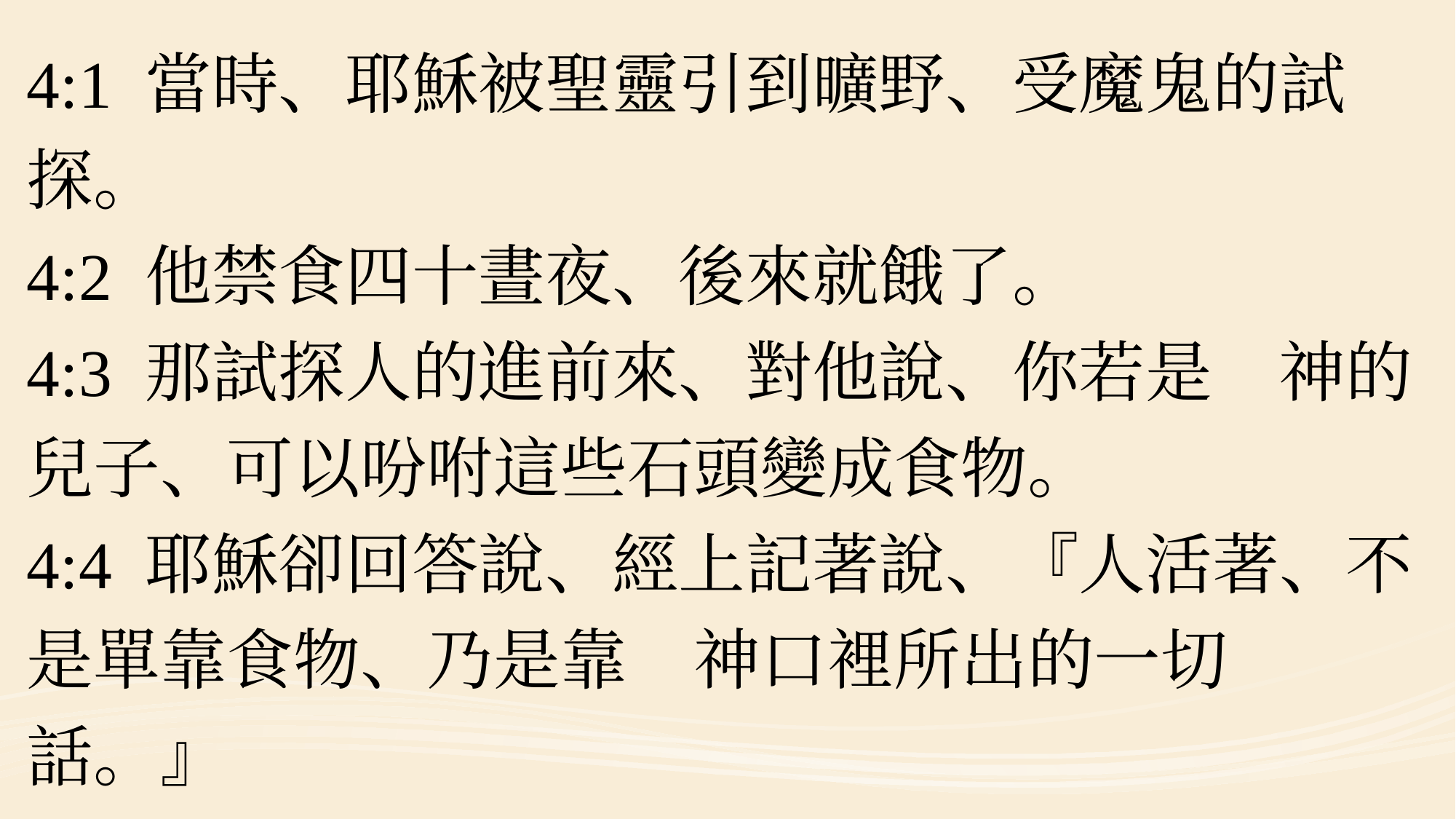

#
4:1 當時、耶穌被聖靈引到曠野、受魔鬼的試探。
4:2 他禁食四十晝夜、後來就餓了。
4:3 那試探人的進前來、對他說、你若是　神的兒子、可以吩咐這些石頭變成食物。
4:4 耶穌卻回答說、經上記著說、『人活著、不是單靠食物、乃是靠　神口裡所出的一切話。』
4